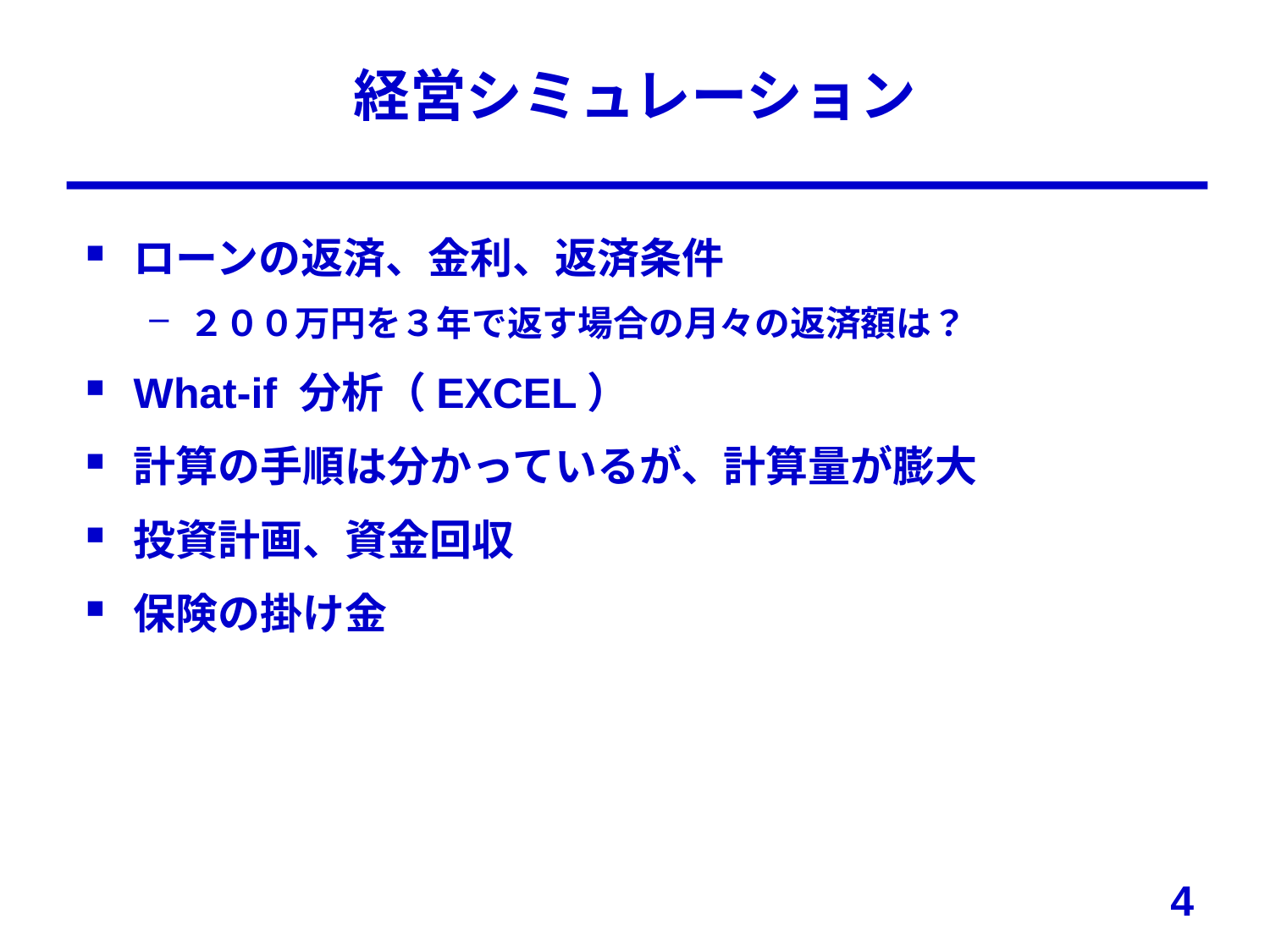

# 経営シミュレーション
ローンの返済、金利、返済条件
２００万円を３年で返す場合の月々の返済額は？
What-if 分析（EXCEL）
計算の手順は分かっているが、計算量が膨大
投資計画、資金回収
保険の掛け金
4